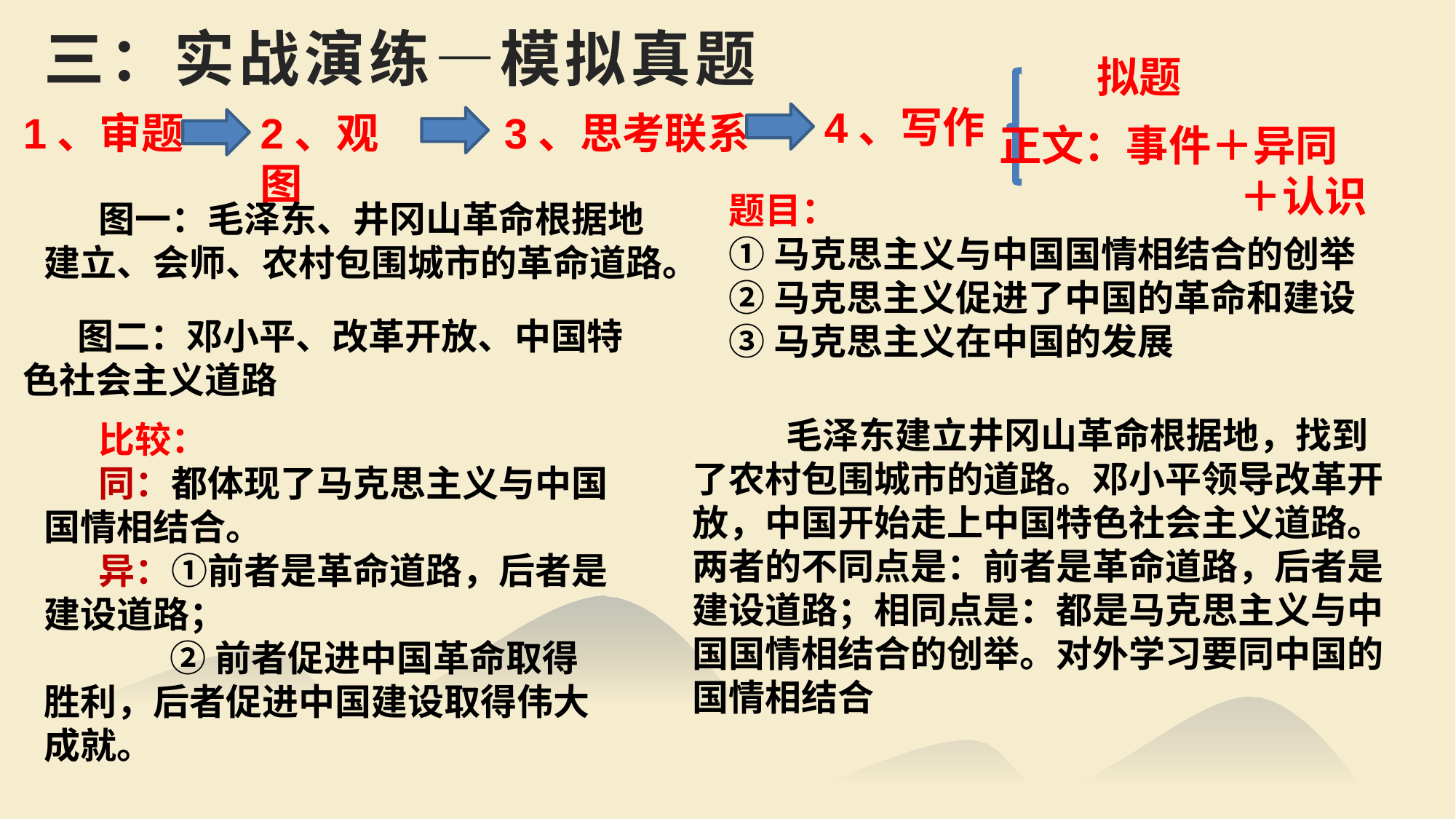

三：实战演练—模拟真题
拟题

4、写作
1、审题
2、观图
3、思考联系

正文：事件＋异同    ＋认识
题目：
①马克思主义与中国国情相结合的创举
②马克思主义促进了中国的革命和建设
③马克思主义在中国的发展
图一：毛泽东、井冈山革命根据地建立、会师、农村包围城市的革命道路。
图二：邓小平、改革开放、中国特色社会主义道路
   毛泽东建立井冈山革命根据地，找到了农村包围城市的道路。邓小平领导改革开放，中国开始走上中国特色社会主义道路。两者的不同点是：前者是革命道路，后者是建设道路；相同点是：都是马克思主义与中国国情相结合的创举。对外学习要同中国的国情相结合

比较：
同：都体现了马克思主义与中国国情相结合。
异：①前者是革命道路，后者是建设道路；
       ②前者促进中国革命取得胜利，后者促进中国建设取得伟大成就。